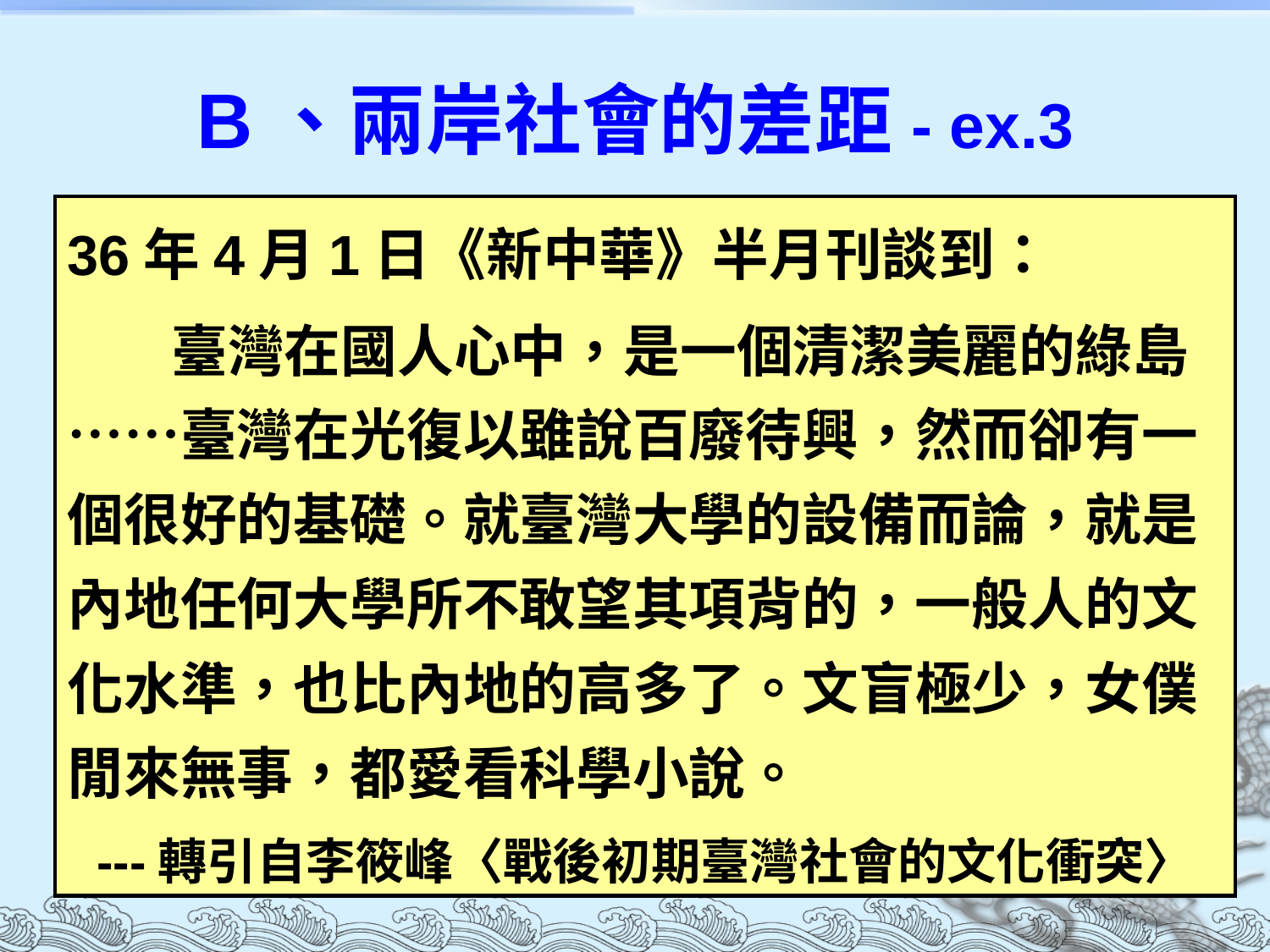

# B、兩岸社會的差距- ex.3
36年4月1日《新中華》半月刊談到：
       臺灣在國人心中，是一個清潔美麗的綠島……臺灣在光復以雖說百廢待興，然而卻有一個很好的基礎。就臺灣大學的設備而論，就是內地任何大學所不敢望其項背的，一般人的文化水準，也比內地的高多了。文盲極少，女僕閒來無事，都愛看科學小說。
---轉引自李筱峰〈戰後初期臺灣社會的文化衝突〉